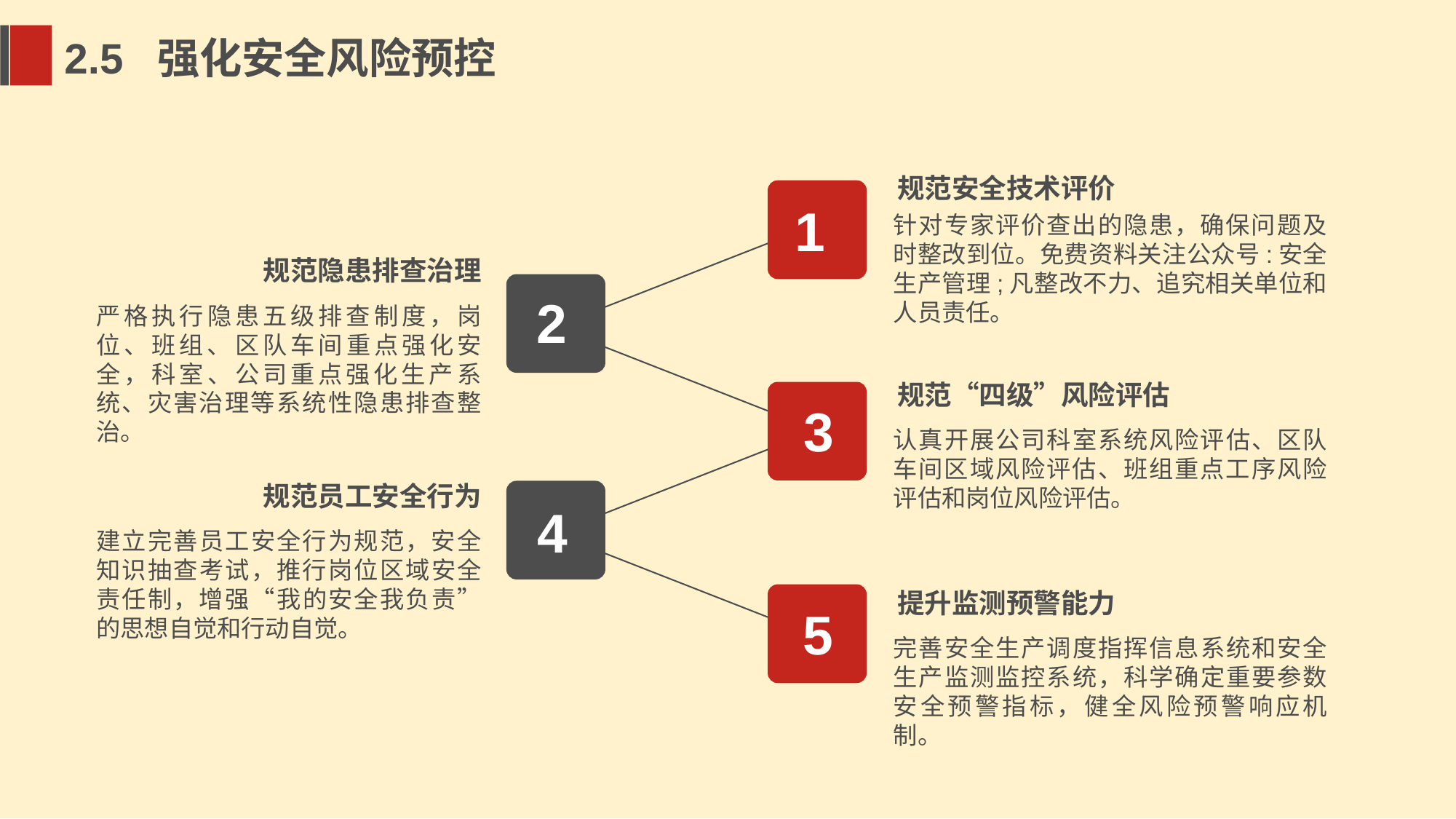

2.5  强化安全风险预控
规范安全技术评价

1
针对专家评价查出的隐患，确保问题及时整改到位。免费资料关注公众号:安全生产管理;凡整改不力、追究相关单位和人员责任。

规范隐患排查治理

2
严格执行隐患五级排查制度，岗位、班组、区队车间重点强化安全，科室、公司重点强化生产系统、灾害治理等系统性隐患排查整治。

规范“四级”风险评估

3
认真开展公司科室系统风险评估、区队车间区域风险评估、班组重点工序风险评估和岗位风险评估。

规范员工安全行为

4
建立完善员工安全行为规范，安全知识抽查考试，推行岗位区域安全责任制，增强“我的安全我负责”的思想自觉和行动自觉。

提升监测预警能力

5
完善安全生产调度指挥信息系统和安全生产监测监控系统，科学确定重要参数安全预警指标，健全风险预警响应机制。